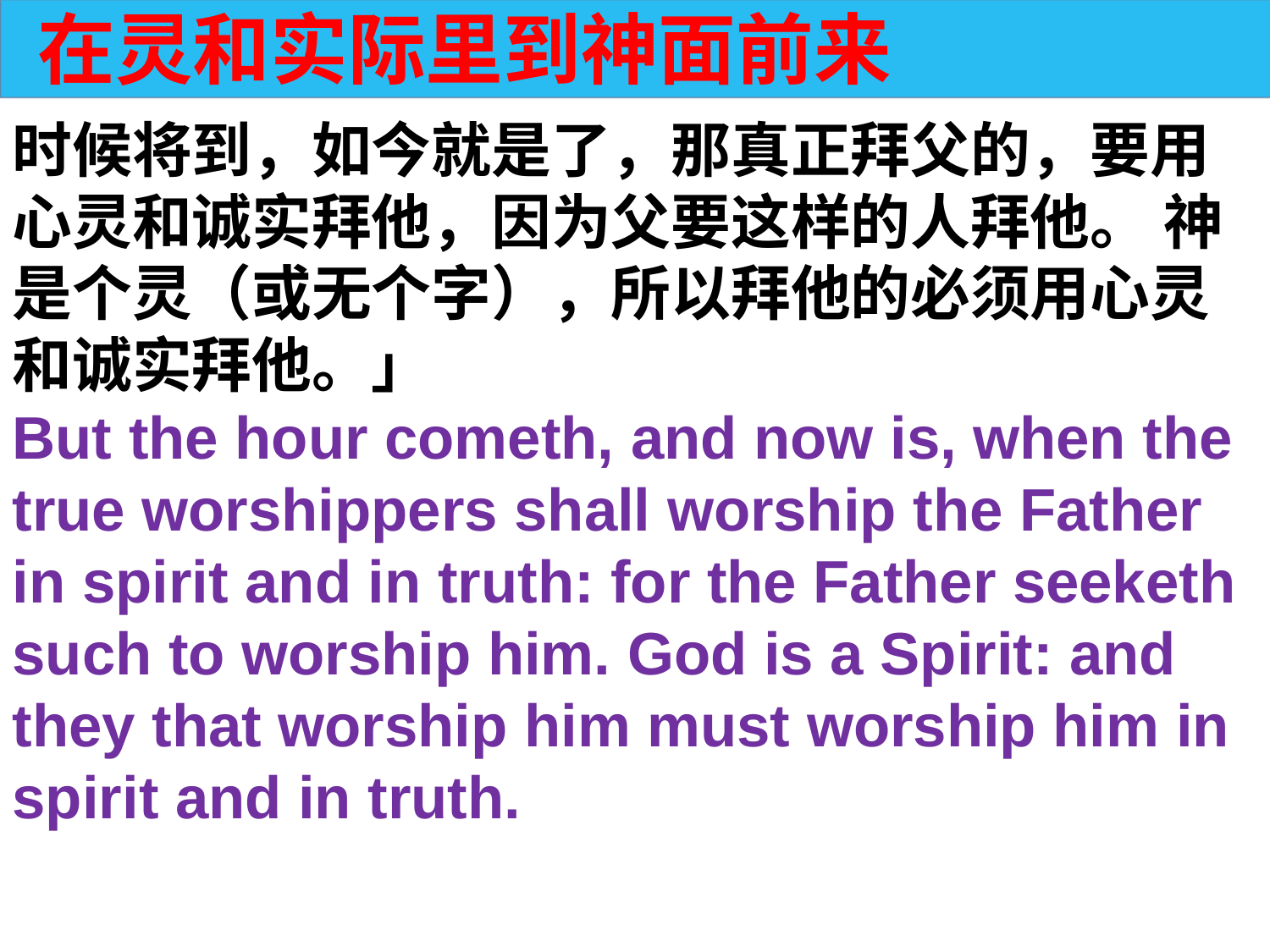

在灵和实际里到神面前来
时候将到，如今就是了，那真正拜父的，要用心灵和诚实拜他，因为父要这样的人拜他。 神是个灵（或无个字），所以拜他的必须用心灵和诚实拜他。」
But the hour cometh, and now is, when the true worshippers shall worship the Father in spirit and in truth: for the Father seeketh such to worship him. God is a Spirit: and they that worship him must worship him in spirit and in truth.